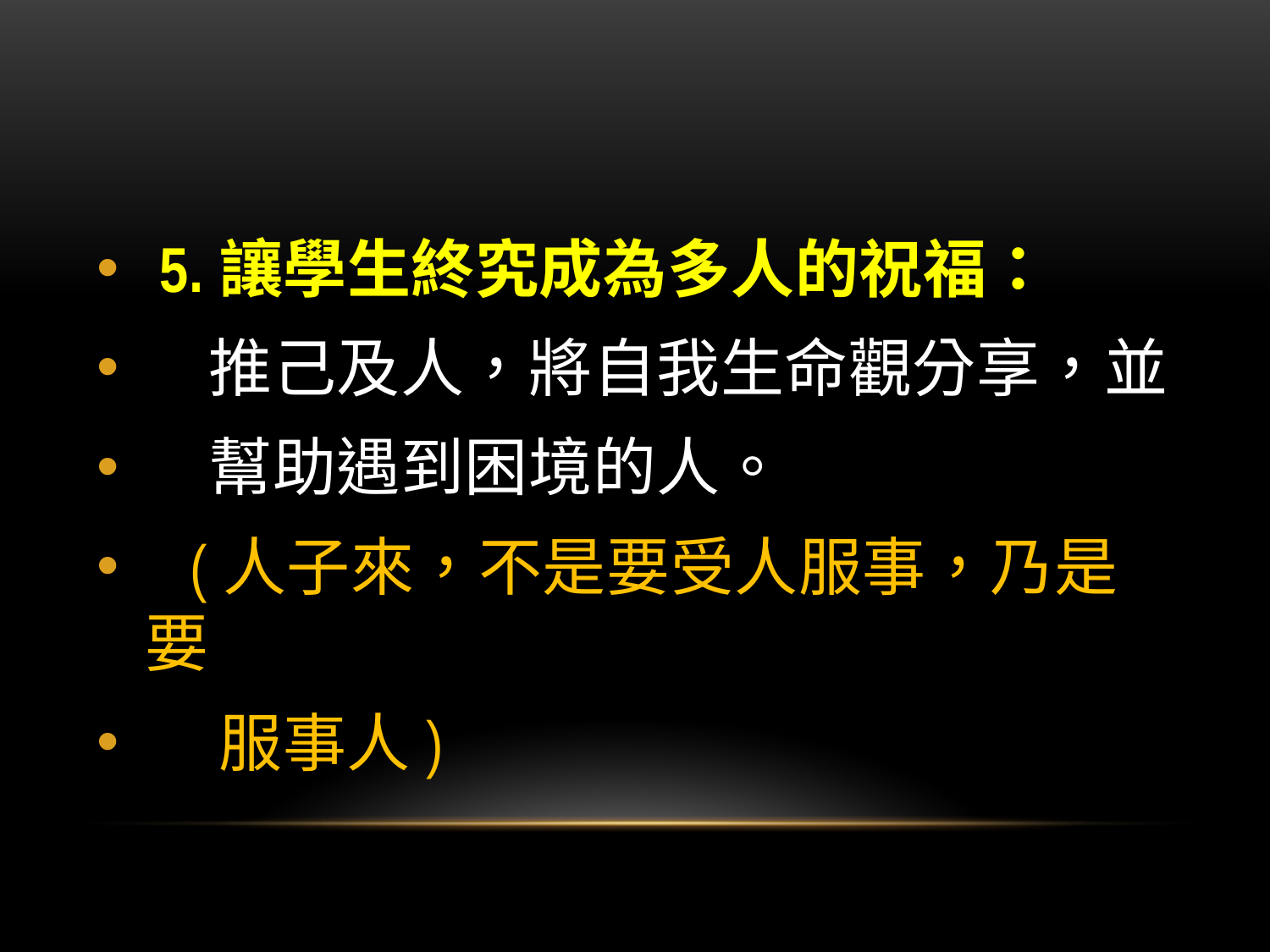

#
 5.讓學生終究成為多人的祝福：
　推己及人，將自我生命觀分享，並
　幫助遇到困境的人。
   (人子來，不是要受人服事，乃是要
    服事人)